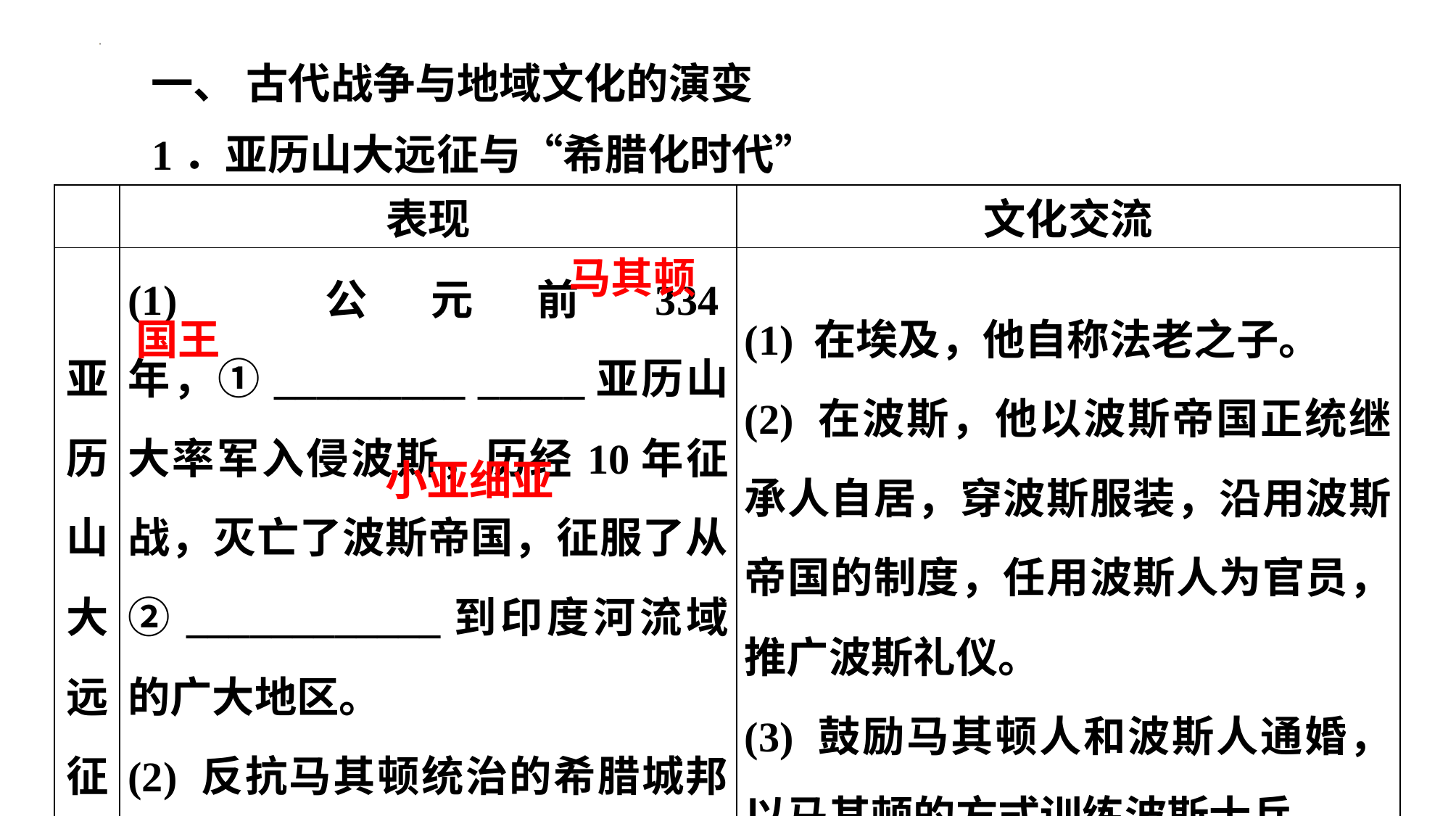

一、 古代战争与地域文化的演变
1．亚历山大远征与“希腊化时代”
|  | 表现 | 文化交流 |
| --- | --- | --- |
| 亚历山大远征 | (1) 公元前334年，①\_\_\_\_\_\_\_\_\_ \_\_\_\_\_亚历山大率军入侵波斯，历经10年征战，灭亡了波斯帝国，征服了从②\_\_\_\_\_\_\_\_\_\_\_\_到印度河流域的广大地区。 (2) 反抗马其顿统治的希腊城邦底比斯被夷为平地 | (1) 在埃及，他自称法老之子。 (2) 在波斯，他以波斯帝国正统继承人自居，穿波斯服装，沿用波斯帝国的制度，任用波斯人为官员，推广波斯礼仪。 (3) 鼓励马其顿人和波斯人通婚，以马其顿的方式训练波斯士兵 |
马其顿
国王
小亚细亚